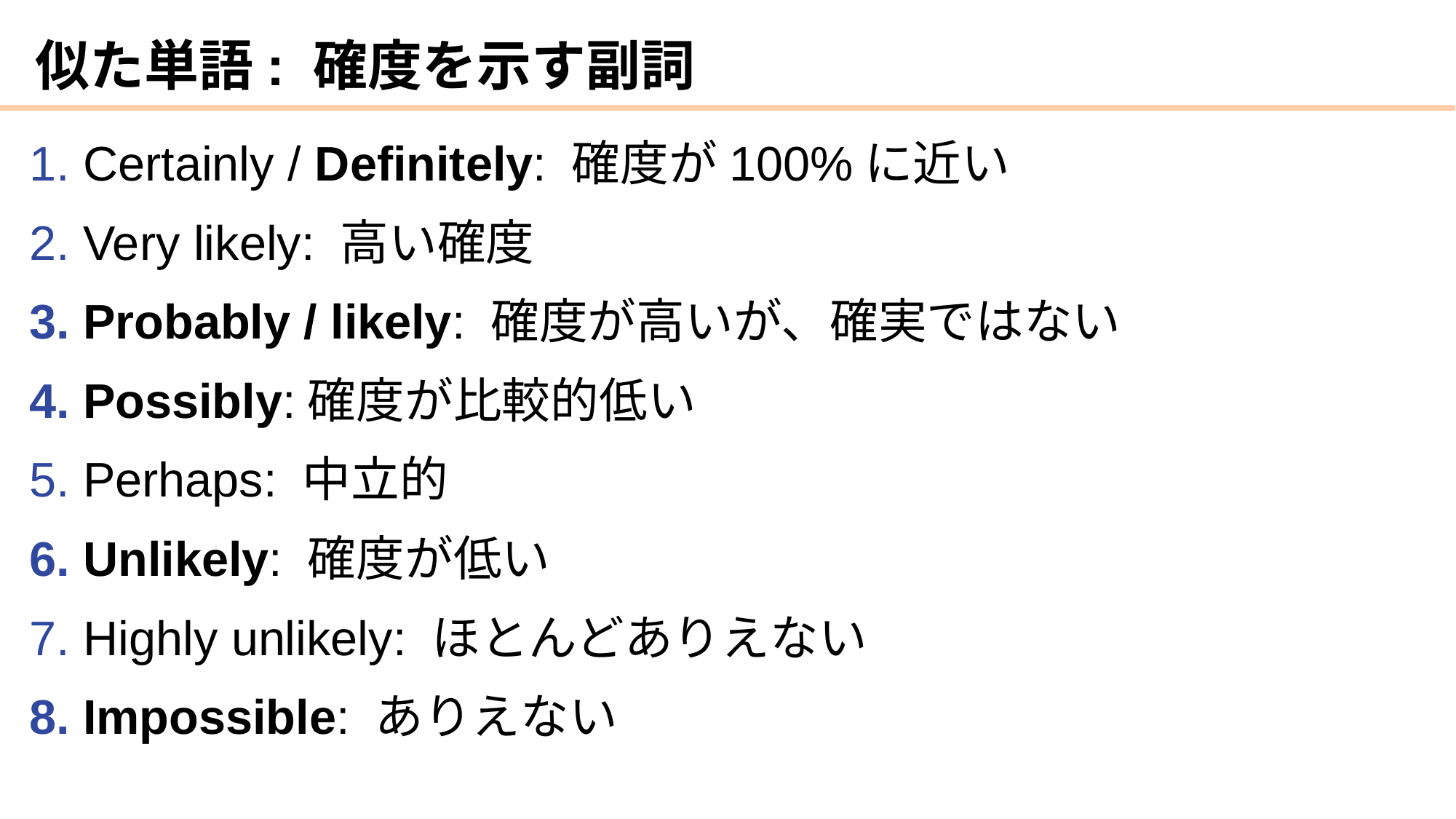

# 似た単語: 確度を示す副詞
Certainly / Definitely: 確度が100%に近い
Very likely: 高い確度
Probably / likely: 確度が高いが、確実ではない
Possibly:確度が比較的低い
Perhaps: 中立的
Unlikely: 確度が低い
Highly unlikely: ほとんどありえない
Impossible: ありえない